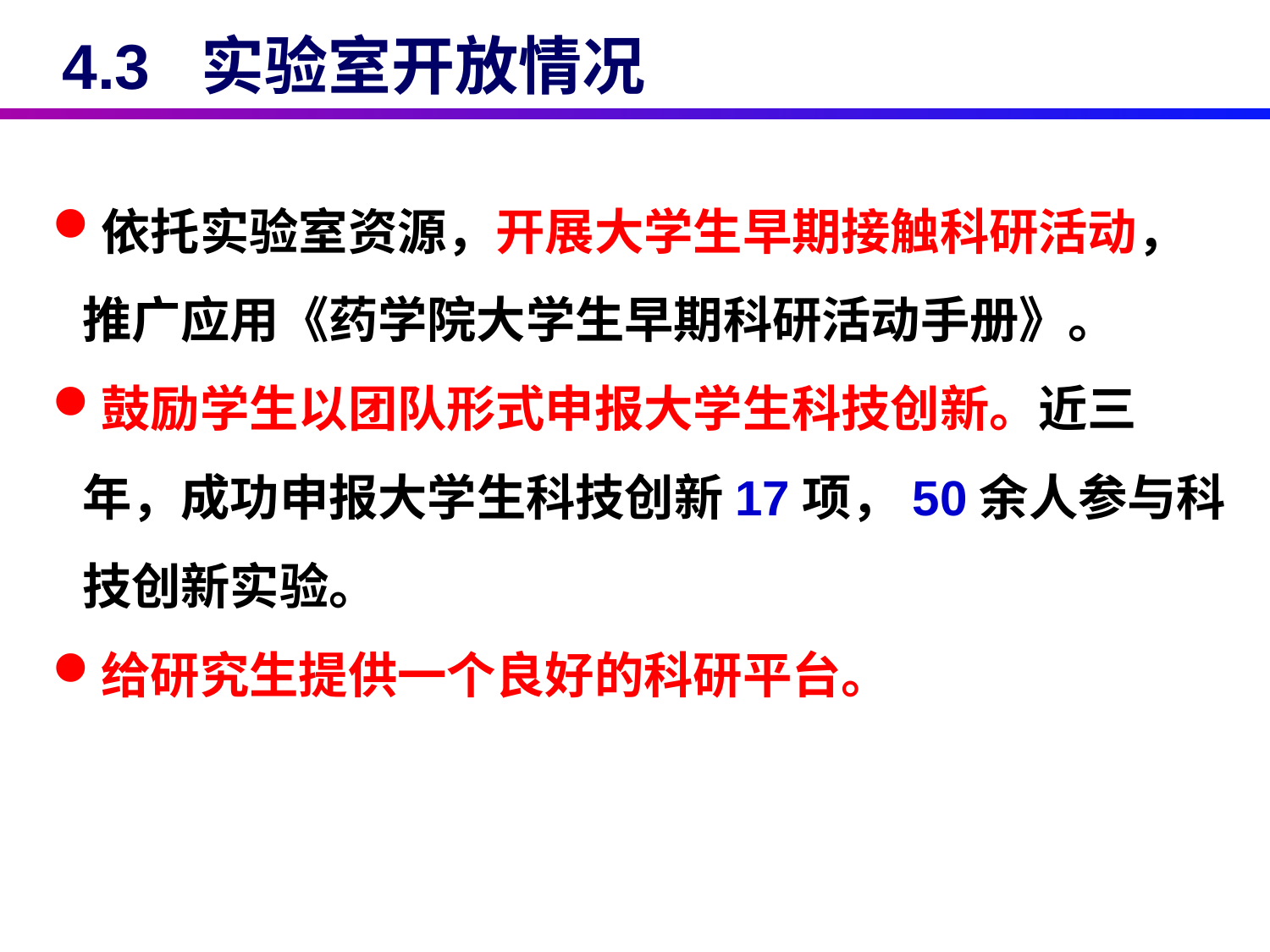

4.3  实验室开放情况

依托实验室资源，开展大学生早期接触科研活动，推广应用《药学院大学生早期科研活动手册》。
鼓励学生以团队形式申报大学生科技创新。近三年，成功申报大学生科技创新17项，50余人参与科技创新实验。
给研究生提供一个良好的科研平台。